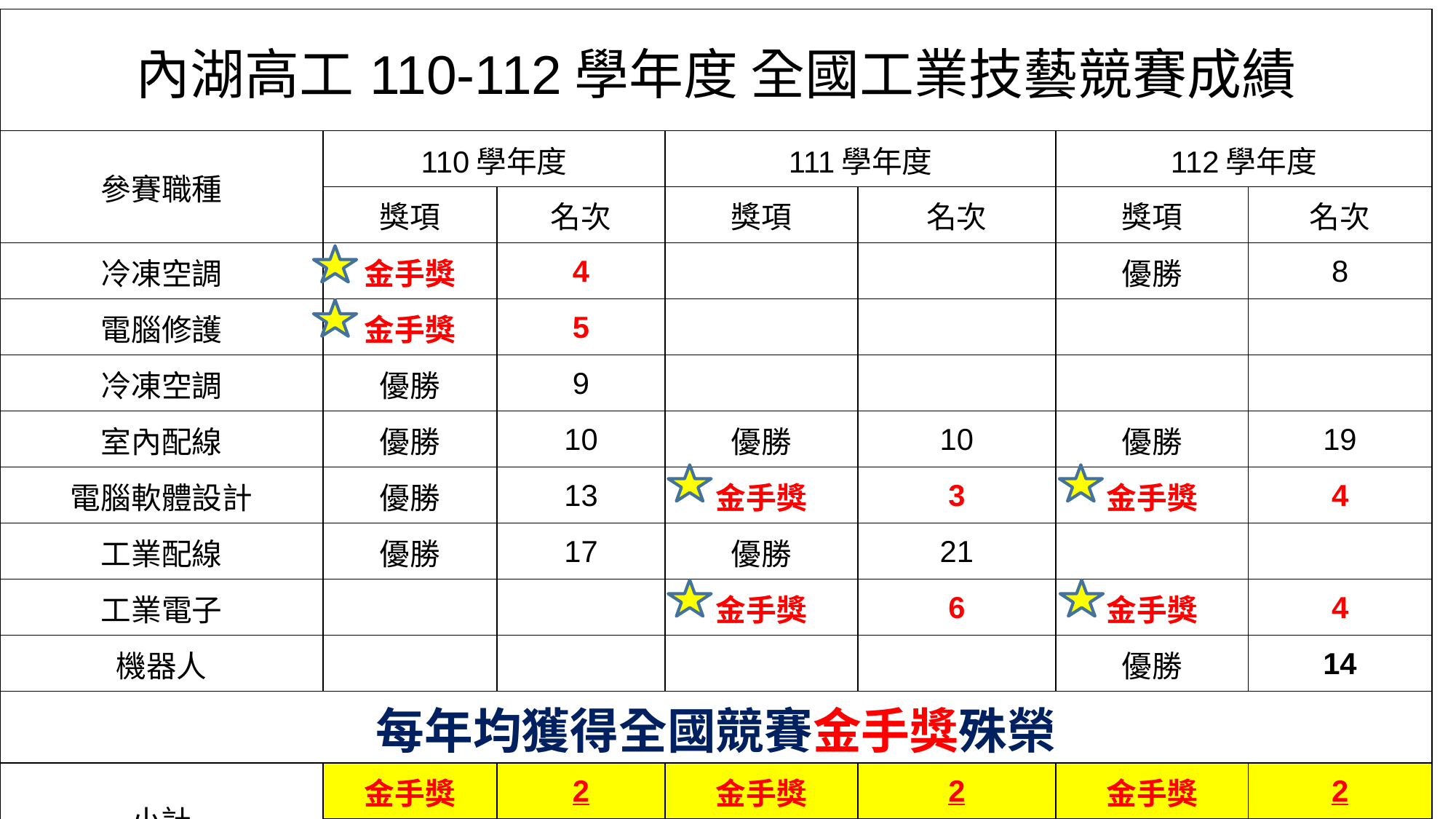

| 內湖高工110-112學年度 全國工業技藝競賽成績 |  |  |  |  |  |  |
| --- | --- | --- | --- | --- | --- | --- |
| 參賽職種 | 110學年度 |  | 111學年度 |  | 112學年度 |  |
|  | 獎項 | 名次 | 獎項 | 名次 | 獎項 | 名次 |
| 冷凍空調 | 金手獎 | 4 |  |  | 優勝 | 8 |
| 電腦修護 | 金手獎 | 5 |  |  |  |  |
| 冷凍空調 | 優勝 | 9 |  |  |  |  |
| 室內配線 | 優勝 | 10 | 優勝 | 10 | 優勝 | 19 |
| 電腦軟體設計 | 優勝 | 13 | 金手獎 | 3 | 金手獎 | 4 |
| 工業配線 | 優勝 | 17 | 優勝 | 21 |  |  |
| 工業電子 |  |  | 金手獎 | 6 | 金手獎 | 4 |
| 機器人 |  |  |  |  | 優勝 | 14 |
| 每年均獲得全國競賽金手獎殊榮 |  |  |  |  |  |  |
| 小計 | 金手獎 | 2 | 金手獎 | 2 | 金手獎 | 2 |
|  | 優勝 | 4 | 優勝 | 2 | 優勝 | 3 |
| 總計 | 6 |  | 4 |  | 5 |  |